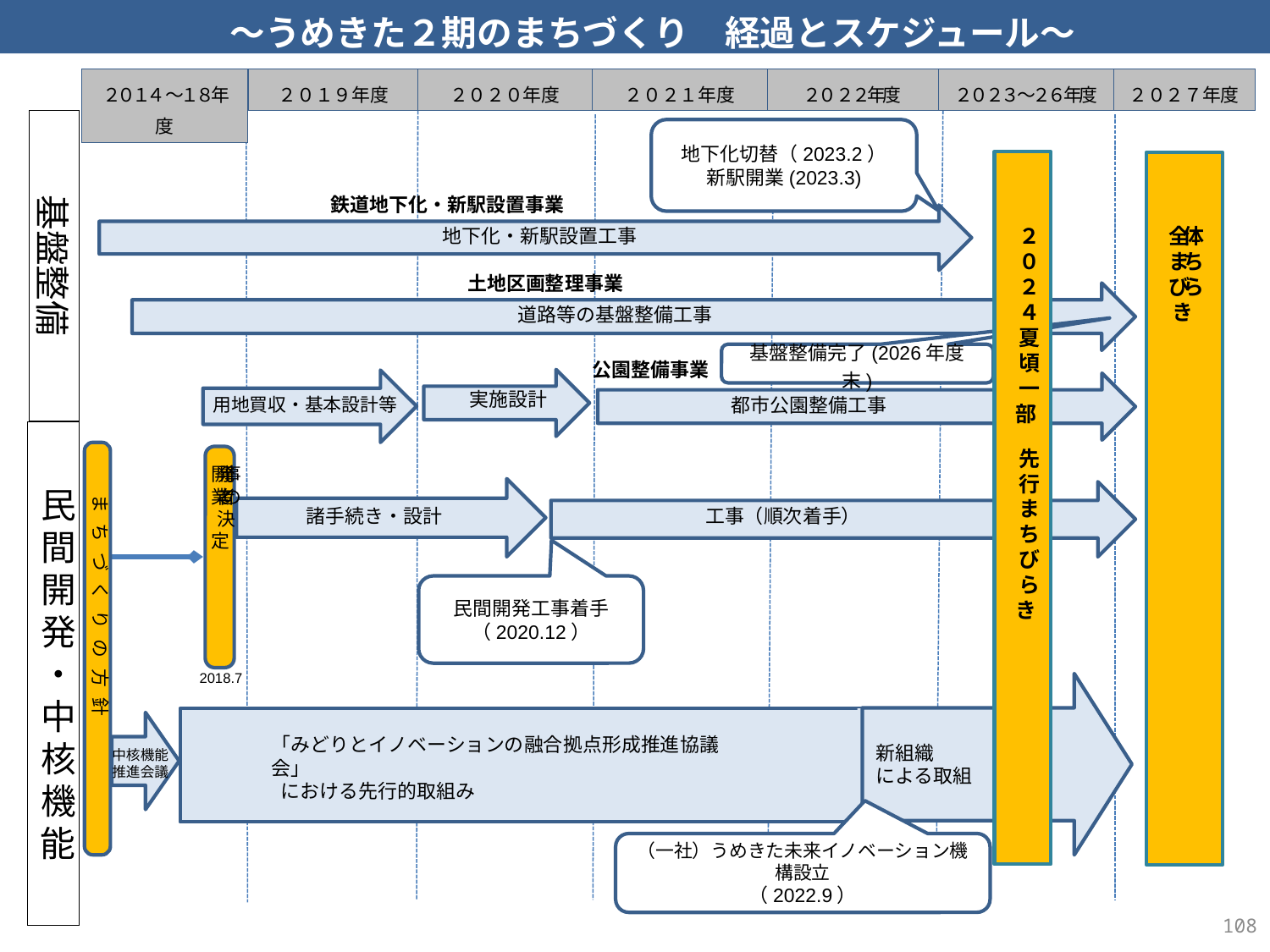

～うめきた２期のまちづくり　経過とスケジュール～
２０１４～１８年度
２０１９年度
２０２０年度
２０２１年度
２０２２年度
２０２３～２６年度
基盤整備
地下化切替（2023.2）
新駅開業(2023.3)

鉄道地下化・新駅設置事業

地下化・新駅設置工事
２０２４夏頃一部　先行まちびらき
土地区画整理事業
     道路等の基盤整備工事

公園整備事業
基盤整備完了(2026年度末)
   実施設計

     都市公園整備工事
     用地買収・基本設計等
民間開発・中核機能
　開発事業者の決定

　ま　ち　づ　く　り　の　方　針

工事（順次着手）
諸手続き・設計
民間開発工事着手
（2020.12）
2018.7

新組織
による取組
「みどりとイノベーションの融合拠点形成推進協議会」
 における先行的取組み
中核機能
推進会議
（一社）うめきた未来イノベーション機構設立
（2022.9）
２０２７年度

全体まちびらき
108